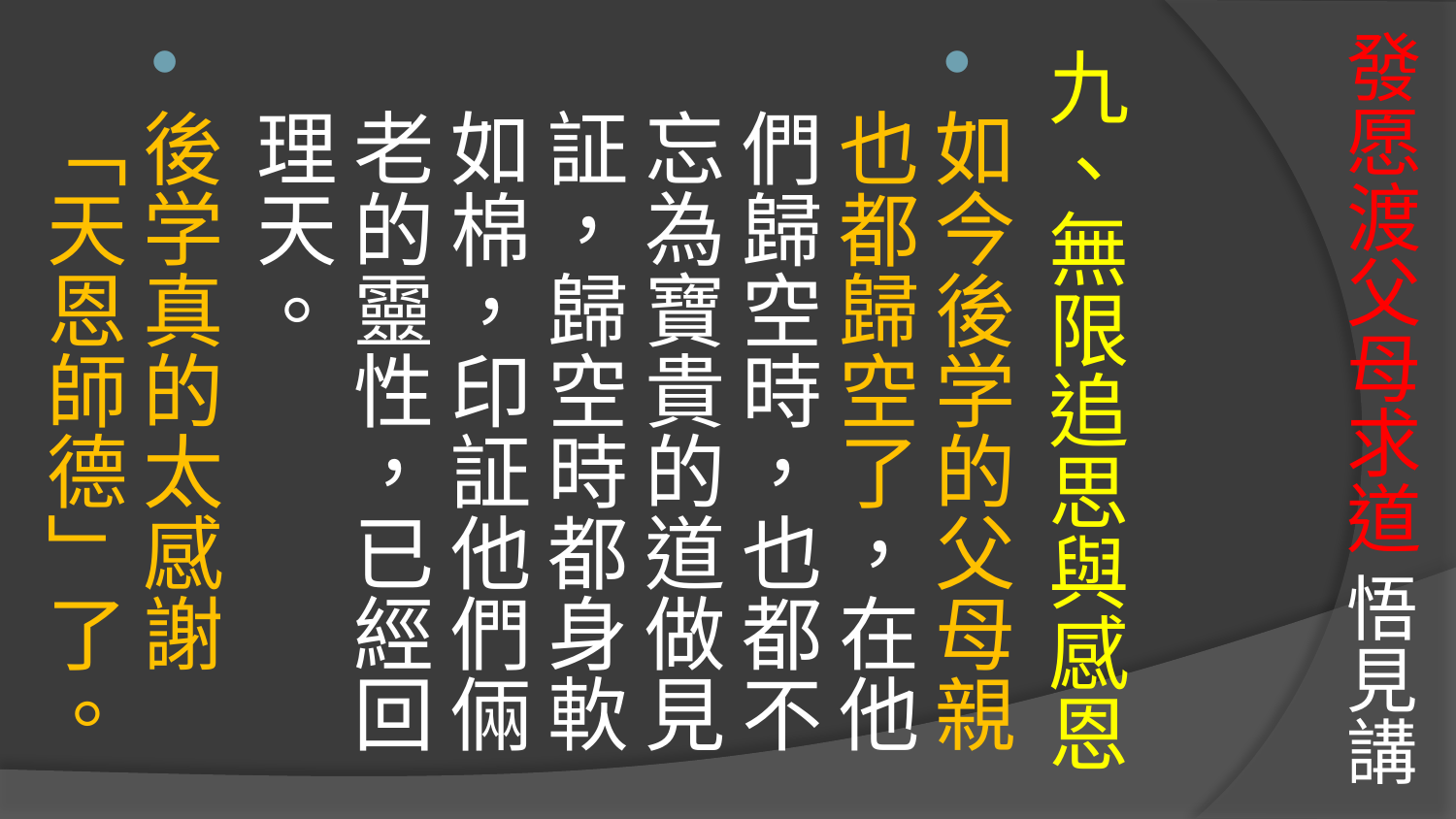

# 發愿渡父母求道 悟見講
九、無限追思與感恩
如今後学的父母親也都歸空了，在他們歸空時，也都不忘為寶貴的道做見証，歸空時都身軟如棉，印証他們倆老的靈性，已經回理天。
後学真的太感謝「天恩師德」了。